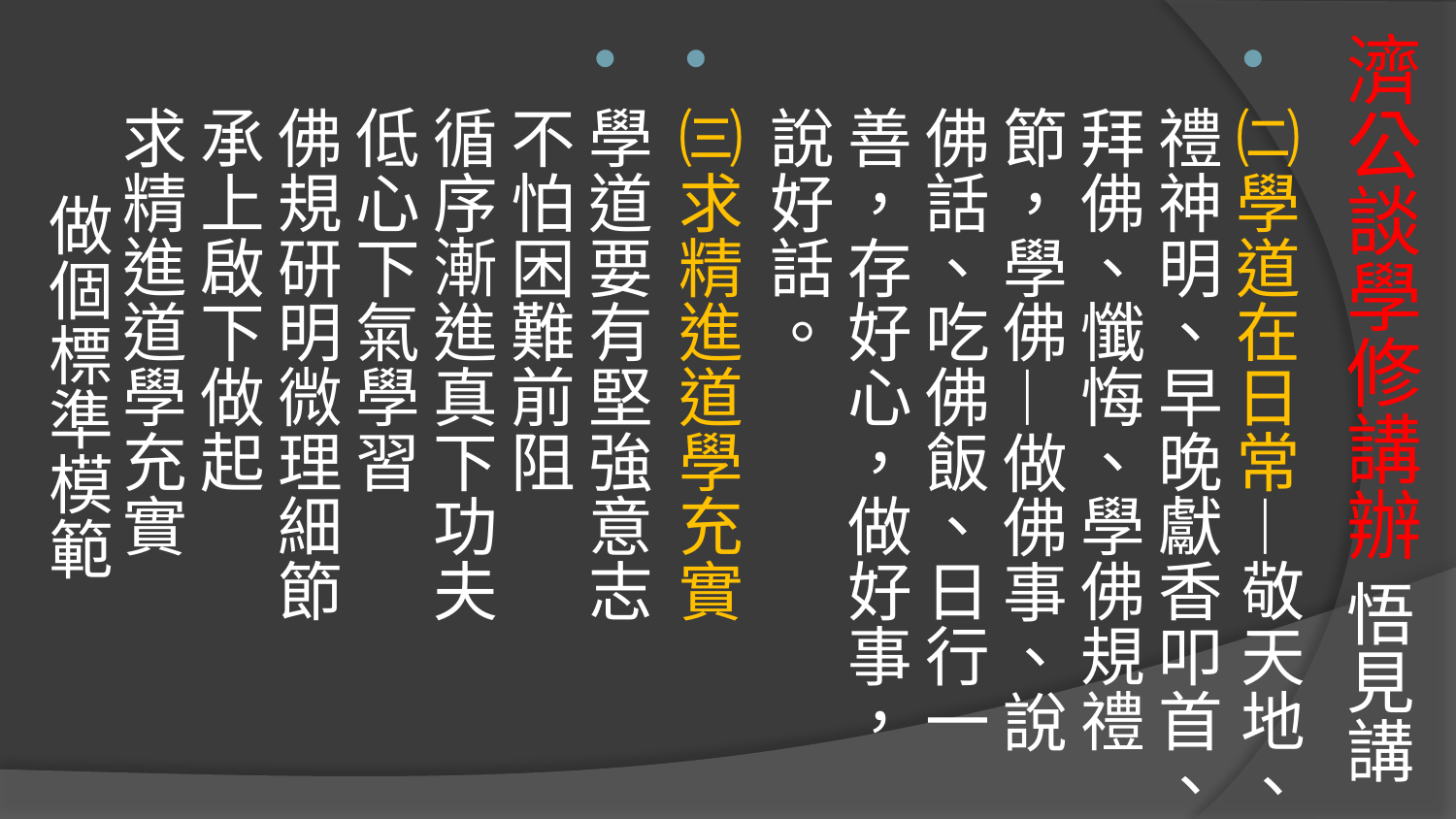

# 濟公談學修講辦 悟見講
㈡學道在日常—敬天地、禮神明、早晚獻香叩首、拜佛、懺悔、學佛規禮節，學佛—做佛事、說佛話、吃佛飯、日行一善，存好心，做好事，說好話。
㈢求精進道學充實
學道要有堅強意志　
不怕困難前阻
循序漸進真下功夫 
低心下氣學習
佛規研明微理細節　
承上啟下做起
求精進道學充實　                 做個標準模範